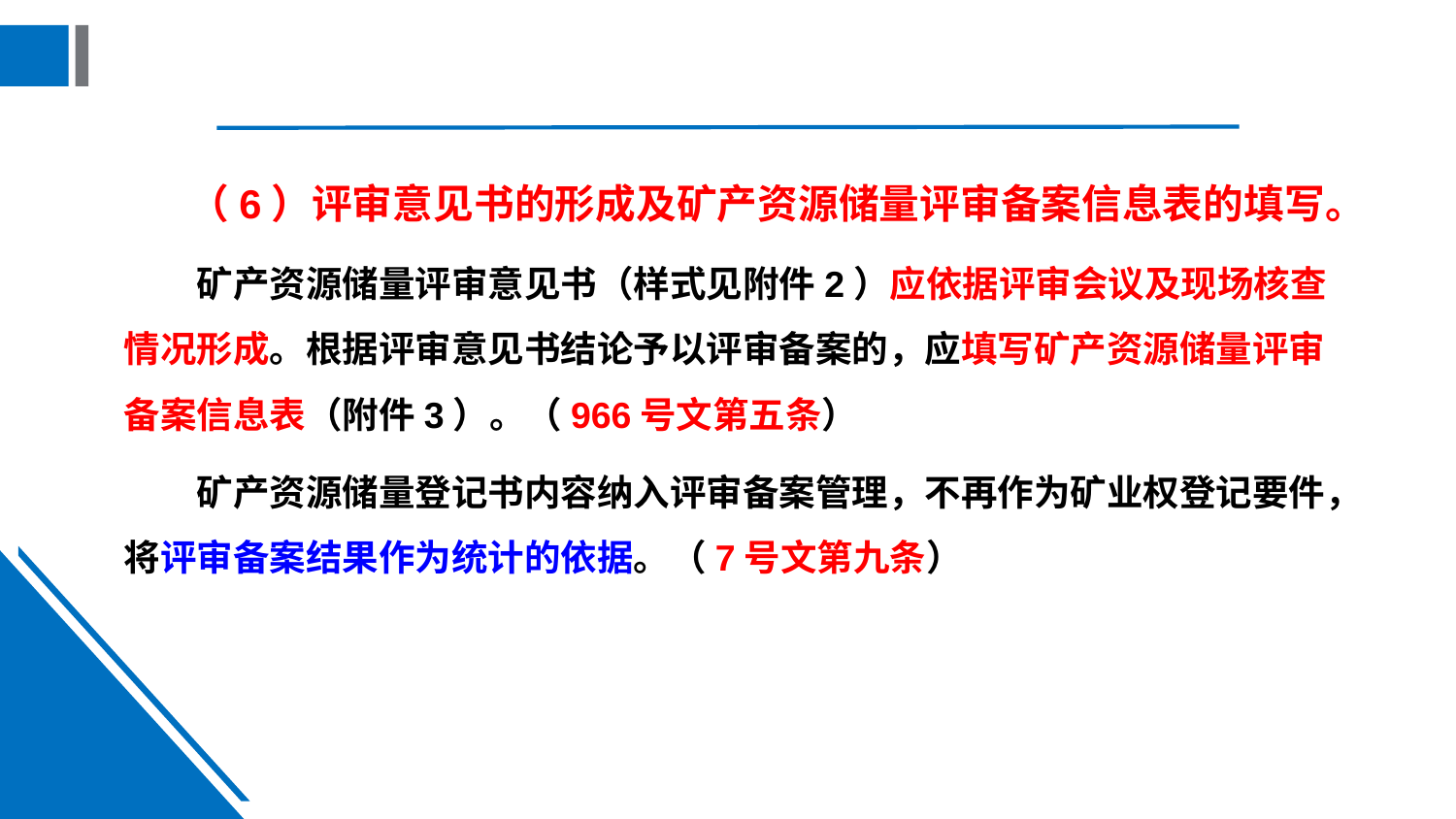

（6）评审意见书的形成及矿产资源储量评审备案信息表的填写。
矿产资源储量评审意见书（样式见附件2）应依据评审会议及现场核查情况形成。根据评审意见书结论予以评审备案的，应填写矿产资源储量评审备案信息表（附件3）。（966号文第五条）
矿产资源储量登记书内容纳入评审备案管理，不再作为矿业权登记要件，将评审备案结果作为统计的依据。（7号文第九条）
36